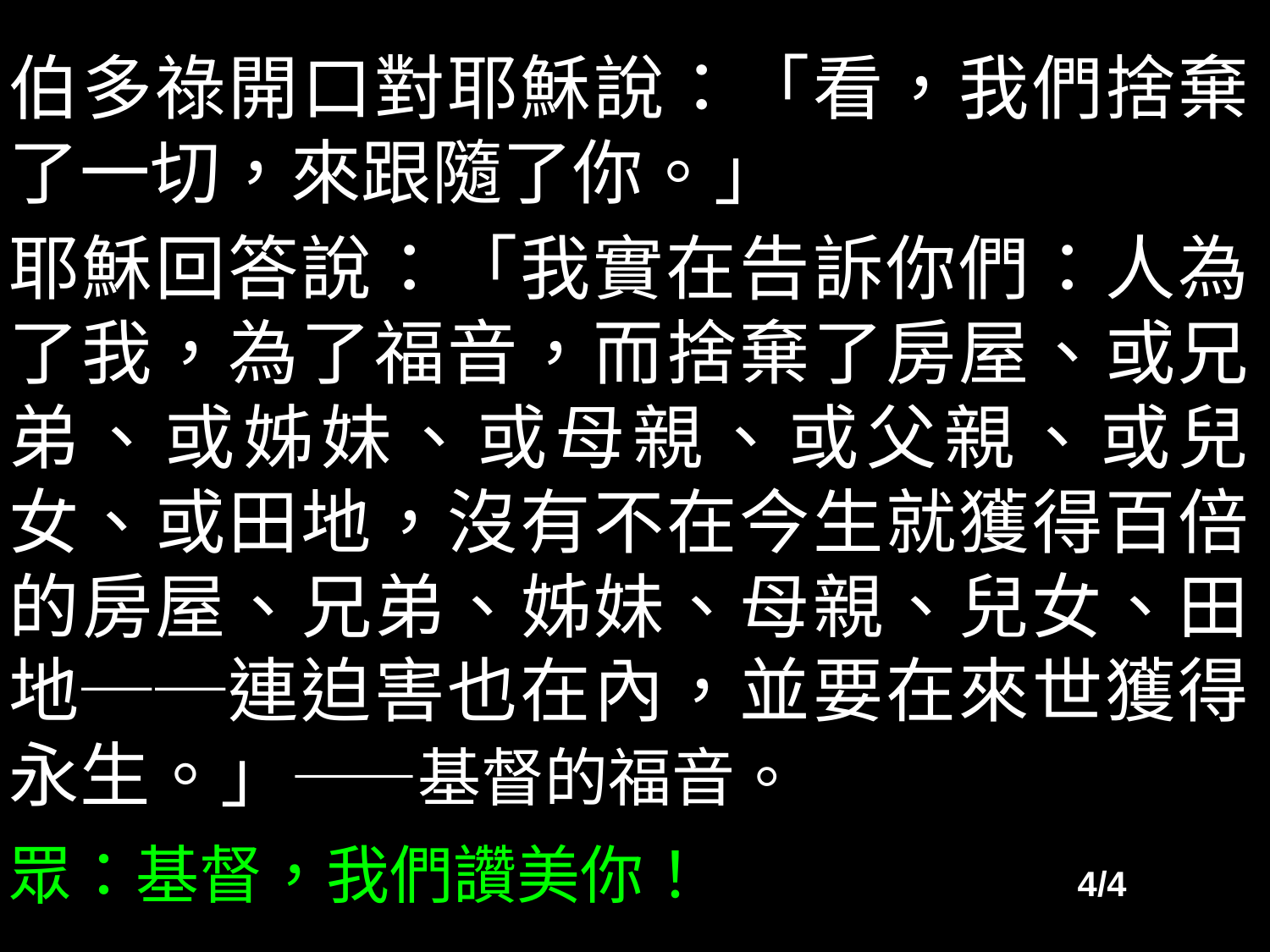

伯多祿開口對耶穌說：「看，我們捨棄了一切，來跟隨了你。」
耶穌回答說：「我實在告訴你們：人為了我，為了福音，而捨棄了房屋、或兄弟、或姊妹、或母親、或父親、或兒女、或田地，沒有不在今生就獲得百倍的房屋、兄弟、姊妹、母親、兒女、田地──連迫害也在內，並要在來世獲得永生。」——基督的福音。
眾：基督，我們讚美你！

4/4